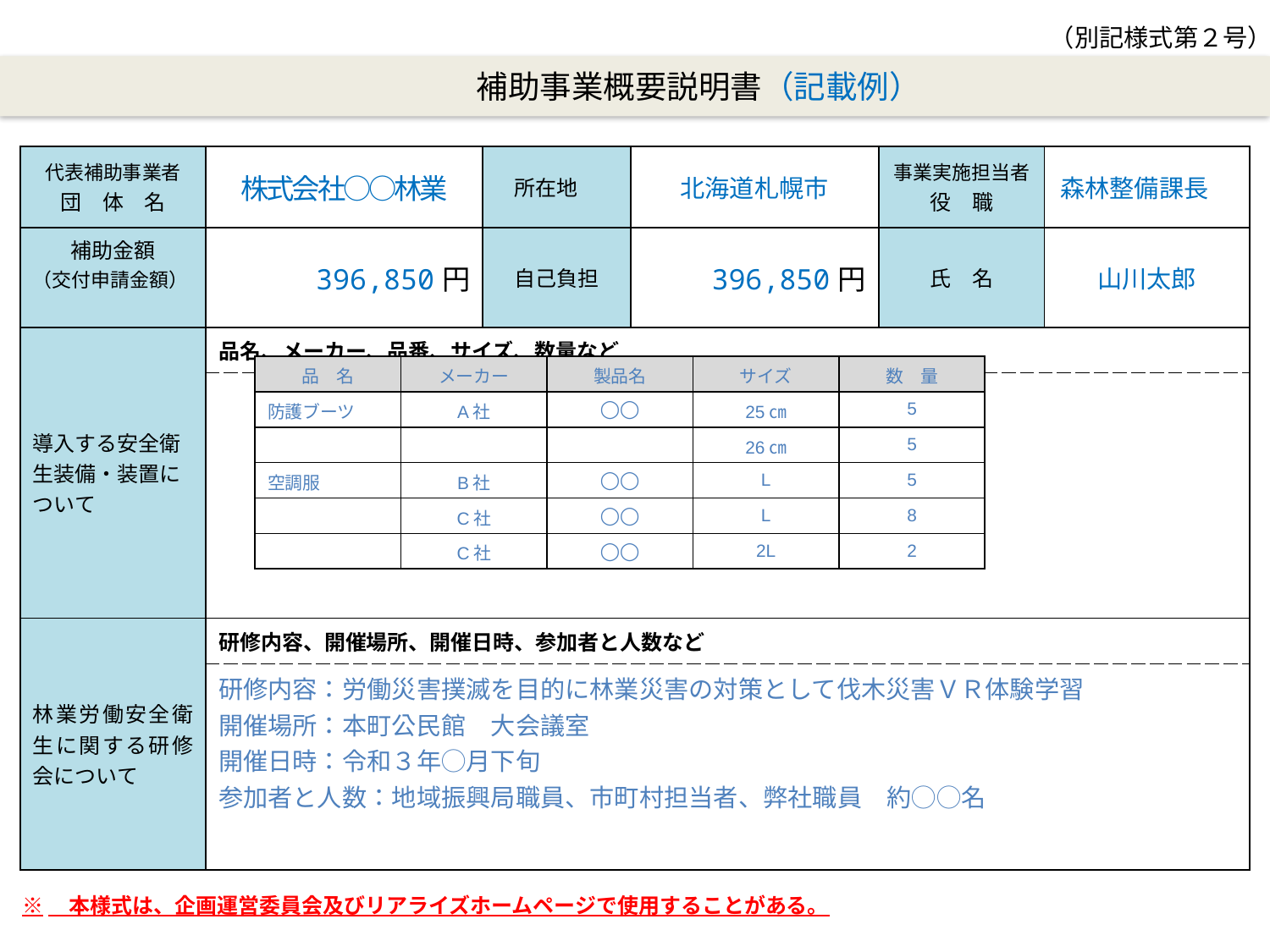

（別記様式第２号）
　　　　補助事業概要説明書（記載例）
| 代表補助事業者 団　体　名 | 株式会社○○林業 | 所在地 | 北海道札幌市 | 事業実施担当者 役　職 | 森林整備課長 |
| --- | --- | --- | --- | --- | --- |
| 補助金額 （交付申請金額） | 396,850円 | 自己負担 | 396,850円 | 氏　名 | 山川太郎 |
| 導入する安全衛生装備・装置について | 品名、メーカー、品番、サイズ、数量など |  |  |  |  |
|  |  |  |  |  |  |
| 林業労働安全衛生に関する研修会について | 研修内容、開催場所、開催日時、参加者と人数など |  |  |  |  |
|  | 研修内容：労働災害撲滅を目的に林業災害の対策として伐木災害ＶＲ体験学習 開催場所：本町公民館　大会議室 開催日時：令和３年◯月下旬 参加者と人数：地域振興局職員、市町村担当者、弊社職員　約◯◯名 |  |  |  |  |
| 品　名 | メーカー | 製品名 | サイズ | 数　量 |
| --- | --- | --- | --- | --- |
| 防護ブーツ | A社 | ◯◯ | 25㎝ | 5 |
|  |  |  | 26㎝ | 5 |
| 空調服 | B社 | ◯◯ | L | 5 |
|  | C社 | ◯◯ | L | 8 |
|  | C社 | ◯◯ | 2L | 2 |
※　本様式は、企画運営委員会及びリアライズホームページで使用することがある。